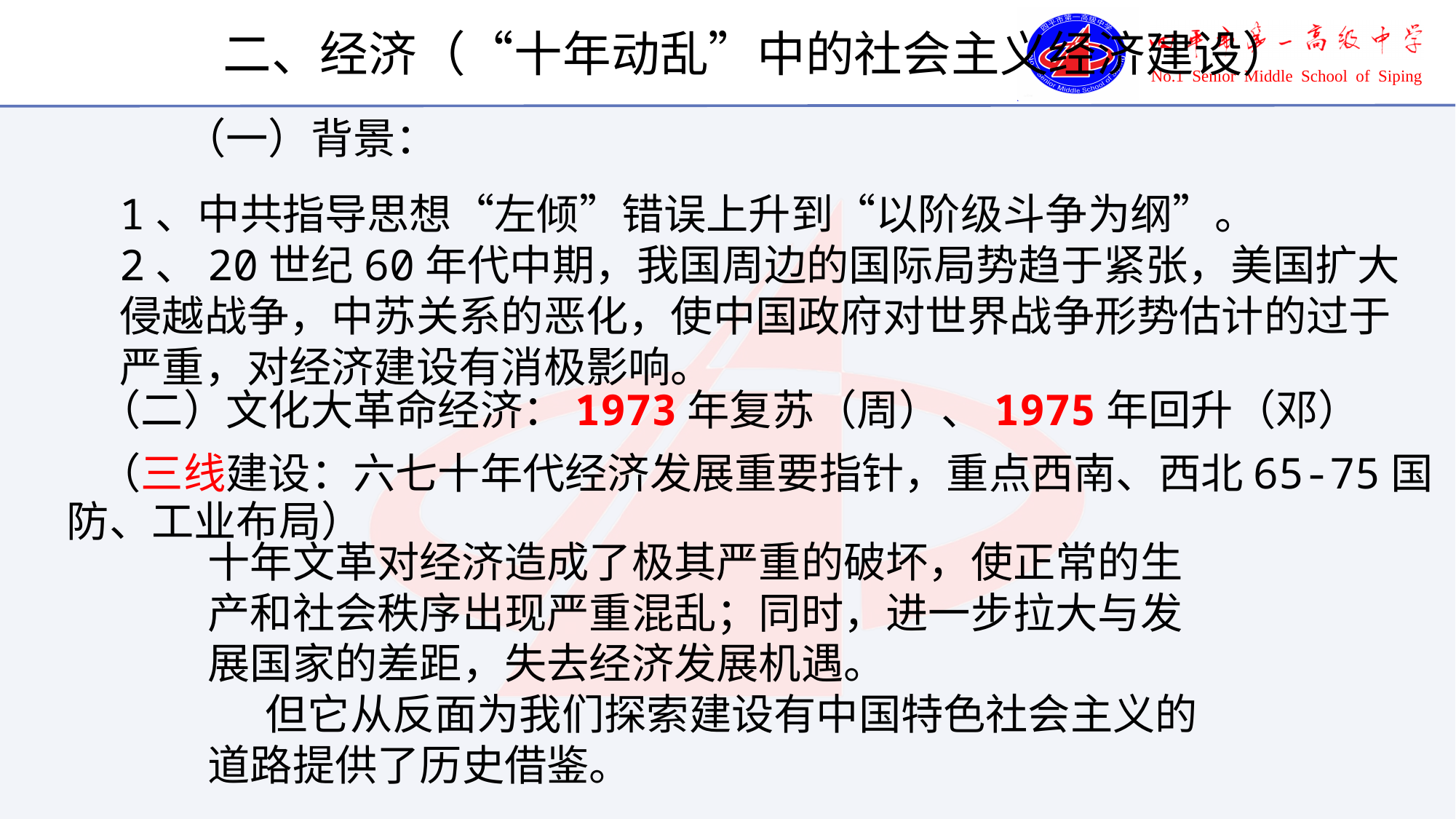

二、经济（“十年动乱”中的社会主义经济建设）
（一）背景：
1、中共指导思想“左倾”错误上升到“以阶级斗争为纲”。
2、20世纪60年代中期，我国周边的国际局势趋于紧张，美国扩大侵越战争，中苏关系的恶化，使中国政府对世界战争形势估计的过于严重，对经济建设有消极影响。

（二）文化大革命经济：1973年复苏（周）、1975年回升（邓）
（三线建设：六七十年代经济发展重要指针，重点西南、西北65-75国防、工业布局）
十年文革对经济造成了极其严重的破坏，使正常的生产和社会秩序出现严重混乱；同时，进一步拉大与发展国家的差距，失去经济发展机遇。
     但它从反面为我们探索建设有中国特色社会主义的道路提供了历史借鉴。